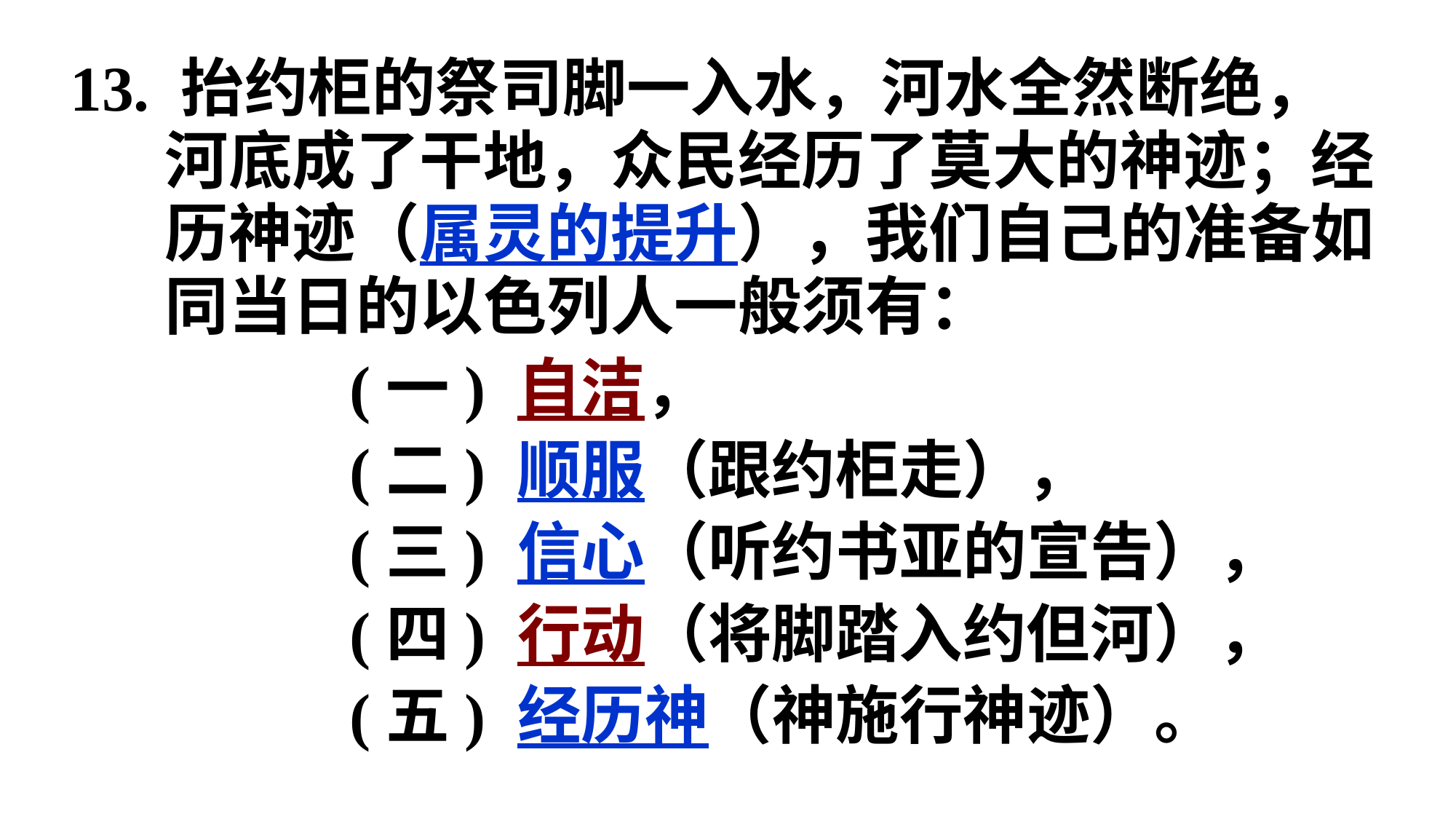

13. 抬约柜的祭司脚一入水，河水全然断绝，河底成了干地，众民经历了莫大的神迹；经历神迹（属灵的提升），我们自己的准备如同当日的以色列人一般须有：
(一) 自洁，
(二) 顺服（跟约柜走），
(三) 信心（听约书亚的宣告），
(四) 行动（将脚踏入约但河），
(五) 经历神（神施行神迹）。